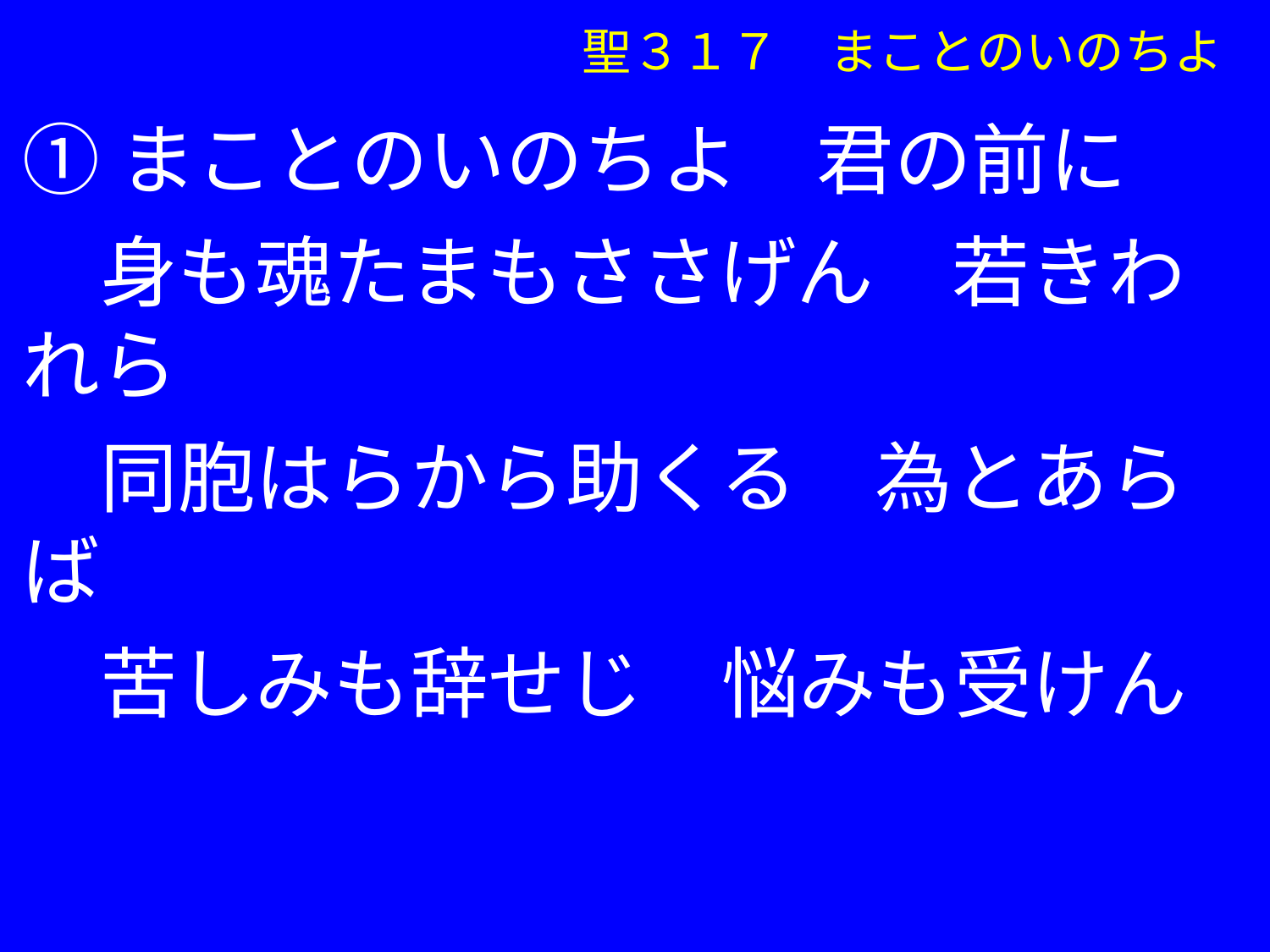

聖３１７　まことのいのちよ
①まことのいのちよ　君の前に
　身も魂たまもささげん　若きわれら
　同胞はらから助くる　為とあらば
　苦しみも辞せじ　悩みも受けん